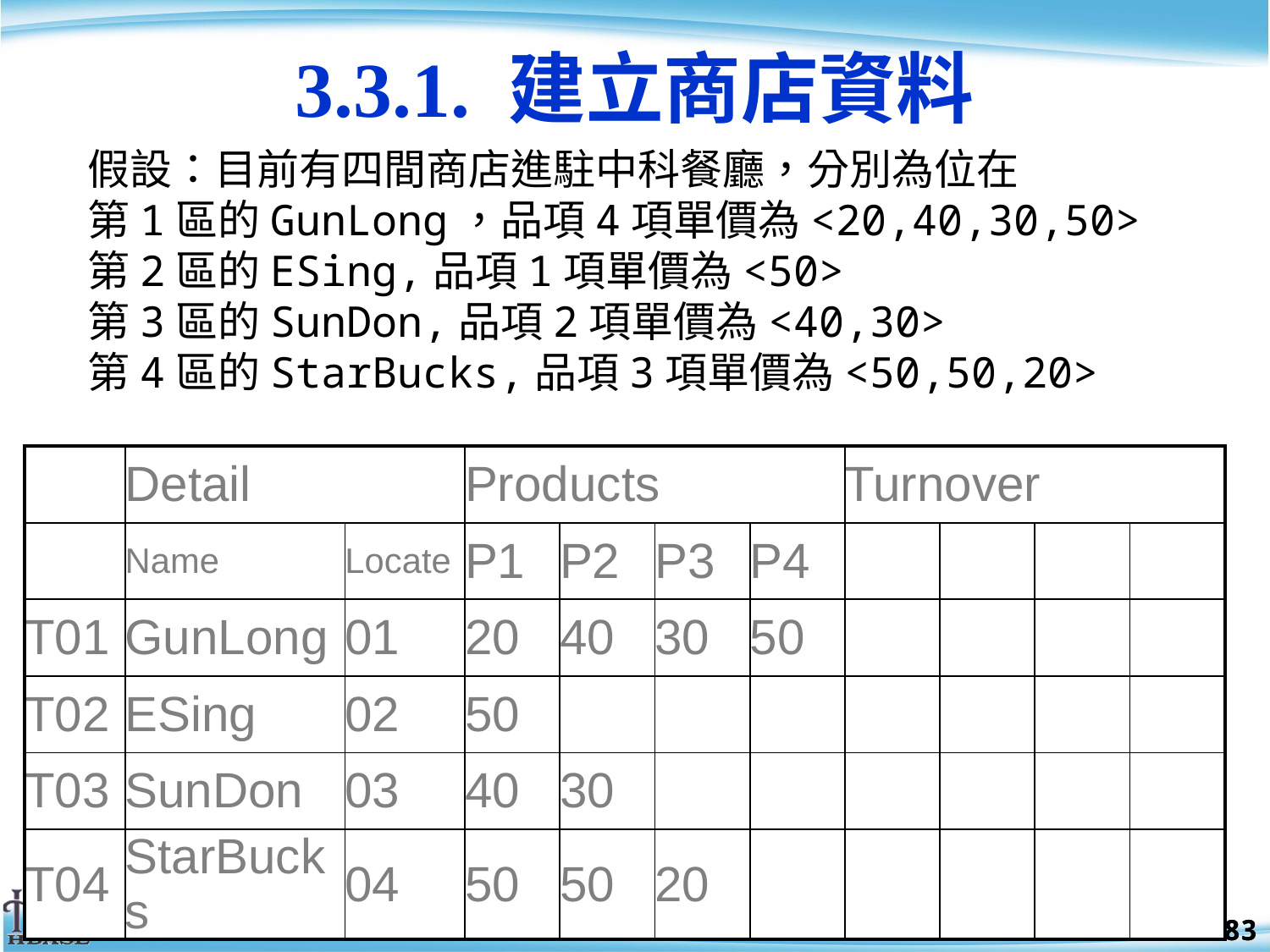

3.3.1. 建立商店資料
假設：目前有四間商店進駐中科餐廳，分別為位在
第1區的GunLong，品項4項單價為<20,40,30,50>
第2區的ESing,品項1項單價為<50>
第3區的SunDon,品項2項單價為<40,30>
第4區的StarBucks,品項3項單價為<50,50,20>
|  | Detail |  | Products |  |  |  | Turnover |  |  |  |
| --- | --- | --- | --- | --- | --- | --- | --- | --- | --- | --- |
|  | Name | Locate | P1 | P2 | P3 | P4 |  |  |  |  |
| T01 | GunLong | 01 | 20 | 40 | 30 | 50 |  |  |  |  |
| T02 | ESing | 02 | 50 |  |  |  |  |  |  |  |
| T03 | SunDon | 03 | 40 | 30 |  |  |  |  |  |  |
| T04 | StarBucks | 04 | 50 | 50 | 20 |  |  |  |  |  |
83
83